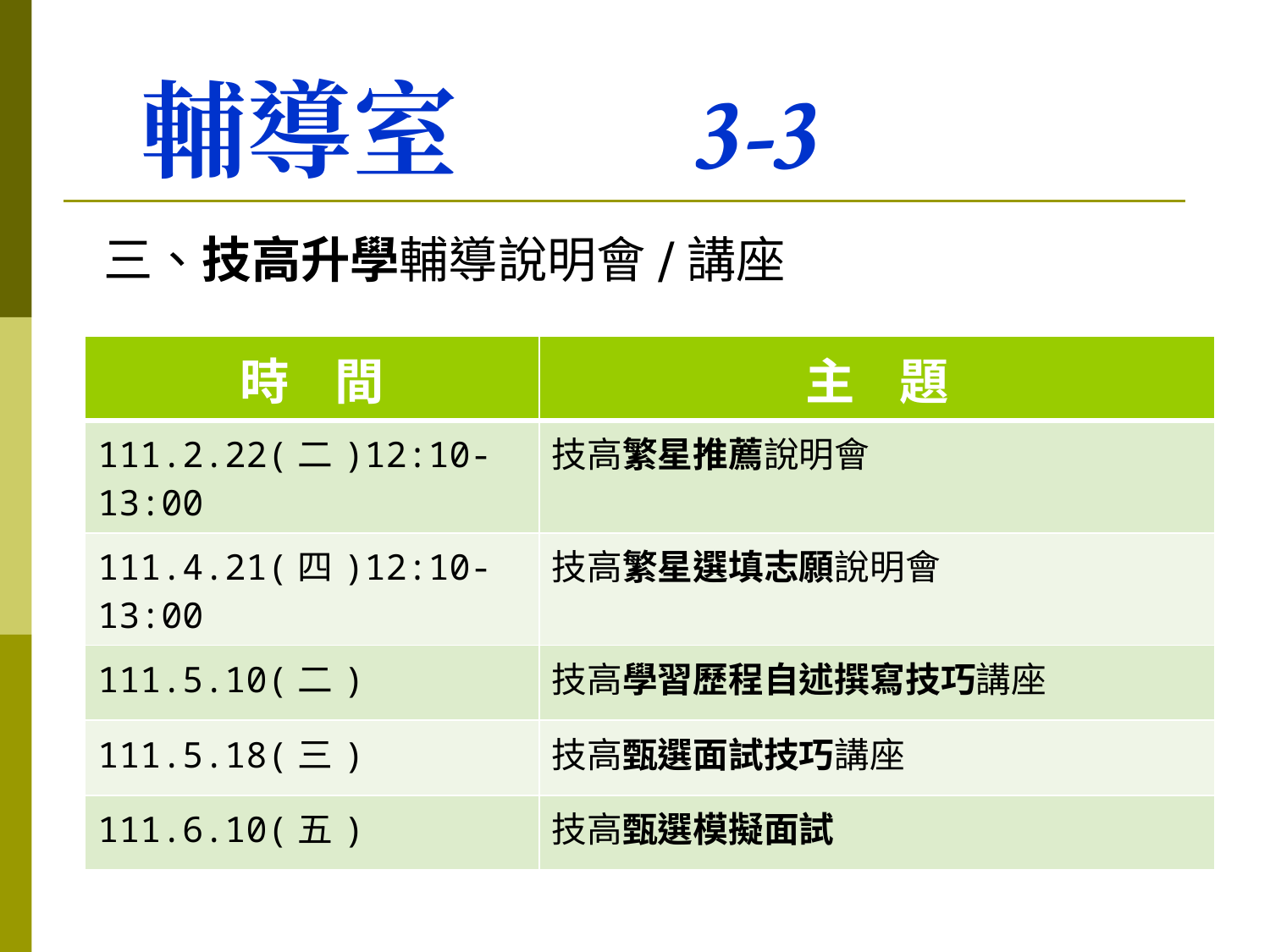

# 輔導室           3-3
 三、技高升學輔導說明會/講座

| 時 間 | 主 題 |
| --- | --- |
| 111.2.22(二)12:10-13:00 | 技高繁星推薦說明會 |
| 111.4.21(四)12:10-13:00 | 技高繁星選填志願說明會 |
| 111.5.10(二) | 技高學習歷程自述撰寫技巧講座 |
| 111.5.18(三) | 技高甄選面試技巧講座 |
| 111.6.10(五) | 技高甄選模擬面試 |